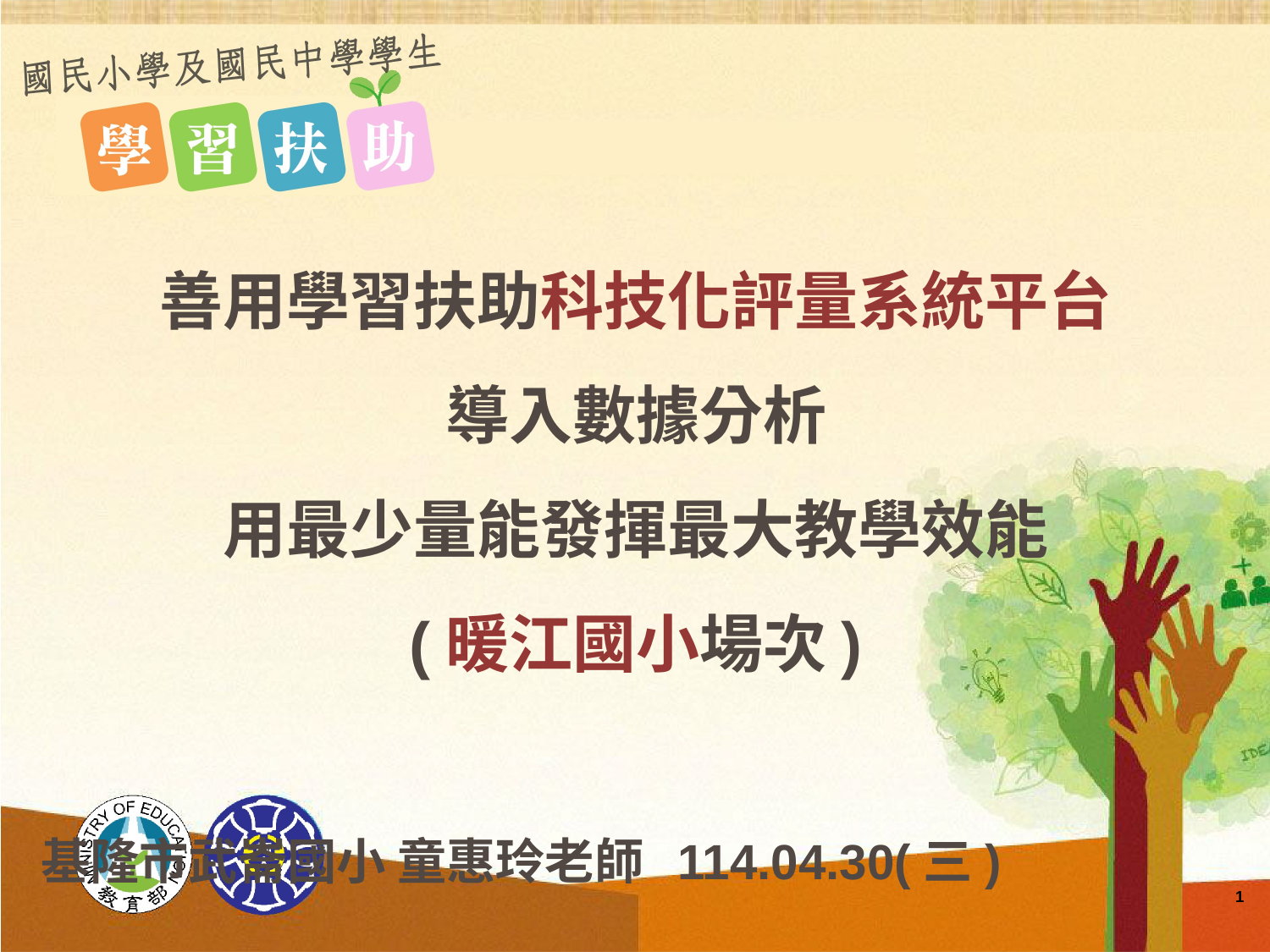

善用學習扶助科技化評量系統平台
導入數據分析
用最少量能發揮最大教學效能
(暖江國小場次)

       基隆市武崙國小 童惠玲老師  114.04.30(三)

1